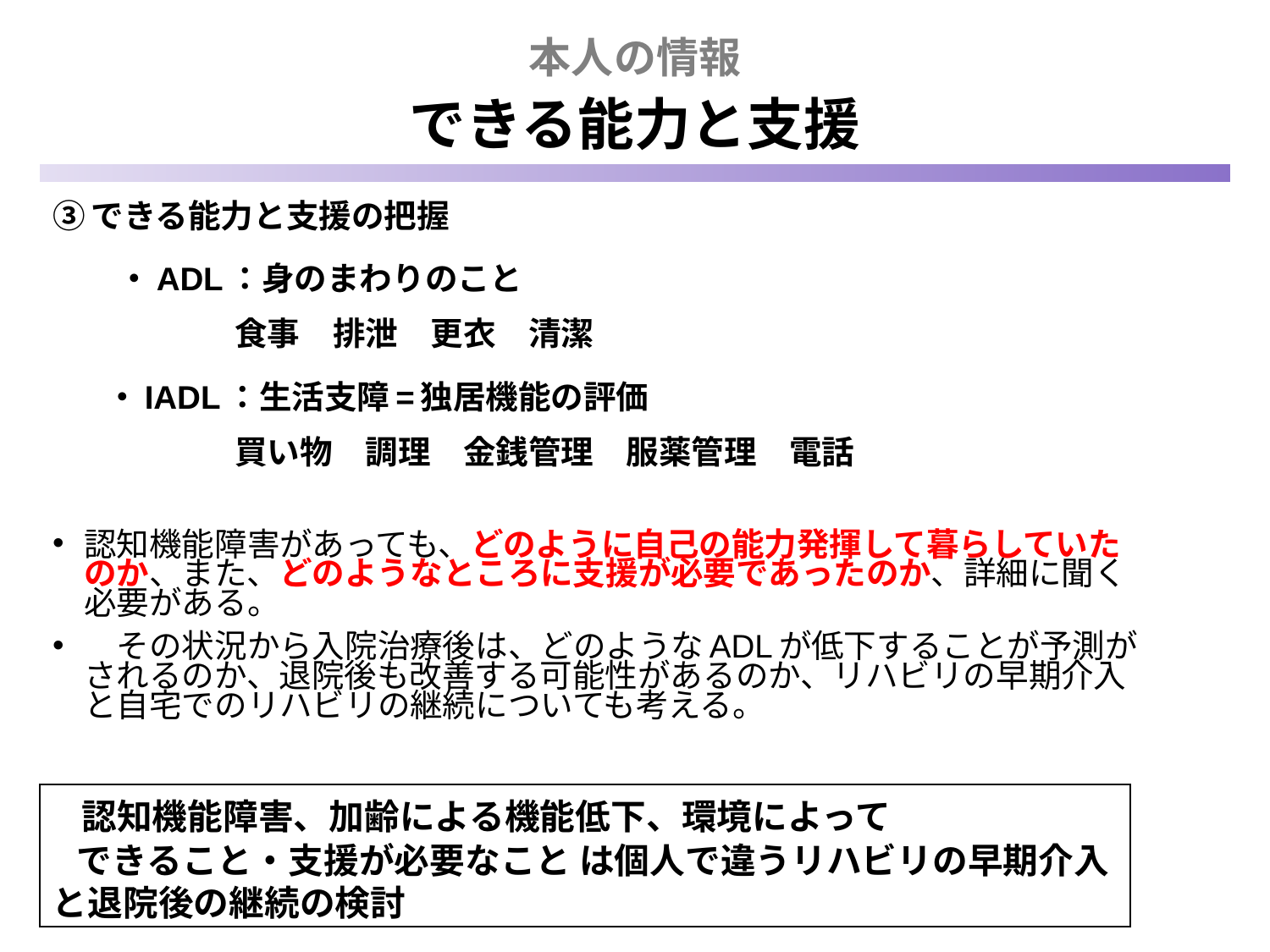

本人の情報
できる能力と支援

③できる能力と支援の把握
　　・ADL：身のまわりのこと
　　　       　食事　排泄　更衣　清潔
  　・IADL：生活支障=独居機能の評価
　　　　       買い物　調理　金銭管理　服薬管理　電話

認知機能障害があっても、どのように自己の能力発揮して暮らしていたのか、また、どのようなところに支援が必要であったのか、詳細に聞く必要がある。
　その状況から入院治療後は、どのようなADLが低下することが予測がされるのか、退院後も改善する可能性があるのか、リハビリの早期介入と自宅でのリハビリの継続についても考える。

  認知機能障害、加齢による機能低下、環境によって
  できること・支援が必要なこと は個人で違うリハビリの早期介入と退院後の継続の検討